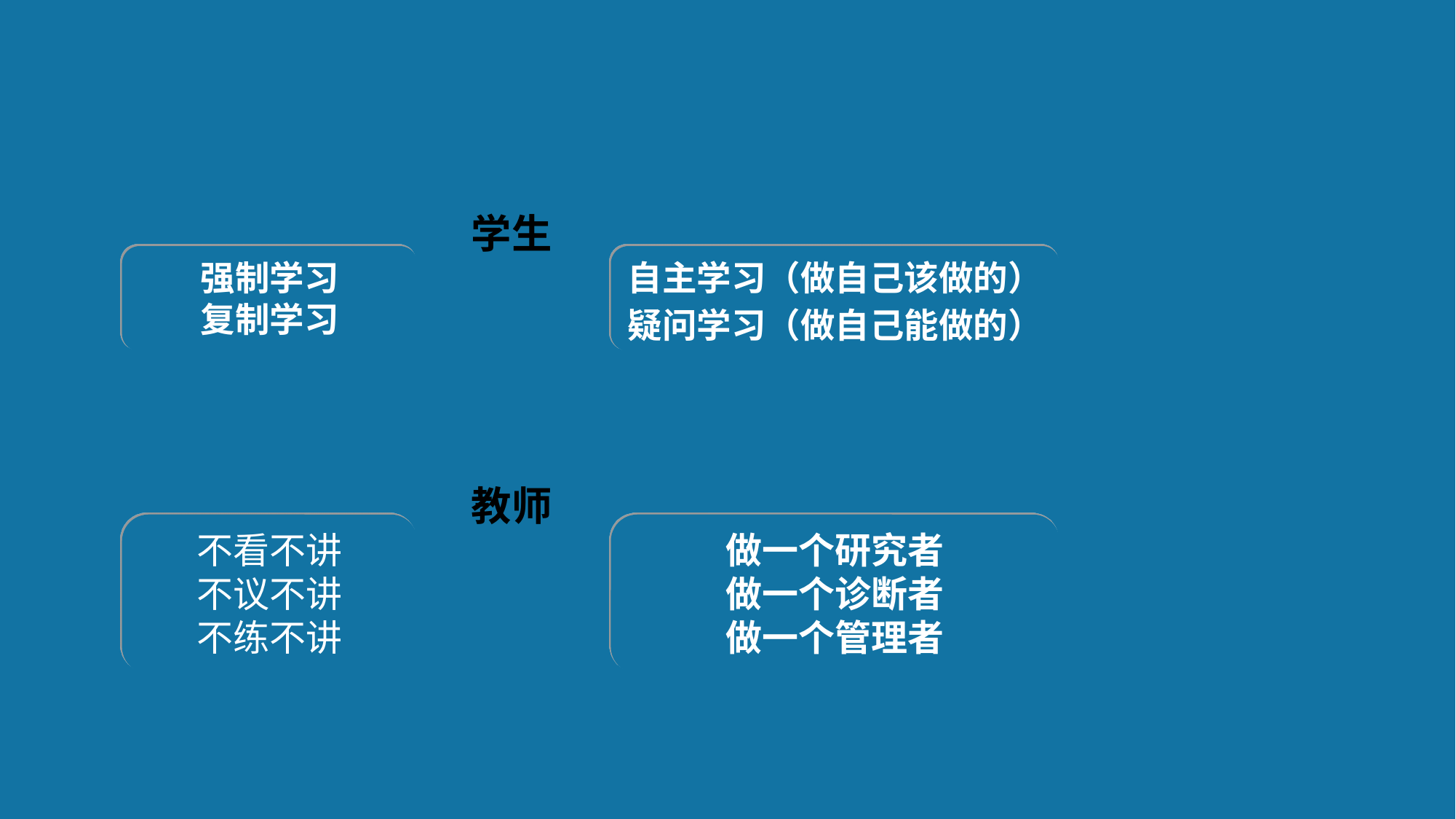

师生相互“解放”
学生
强制学习
复制学习
自主学习（做自己该做的）
疑问学习（做自己能做的）

教师
不看不讲
不议不讲
不练不讲

做一个研究者
做一个诊断者
做一个管理者